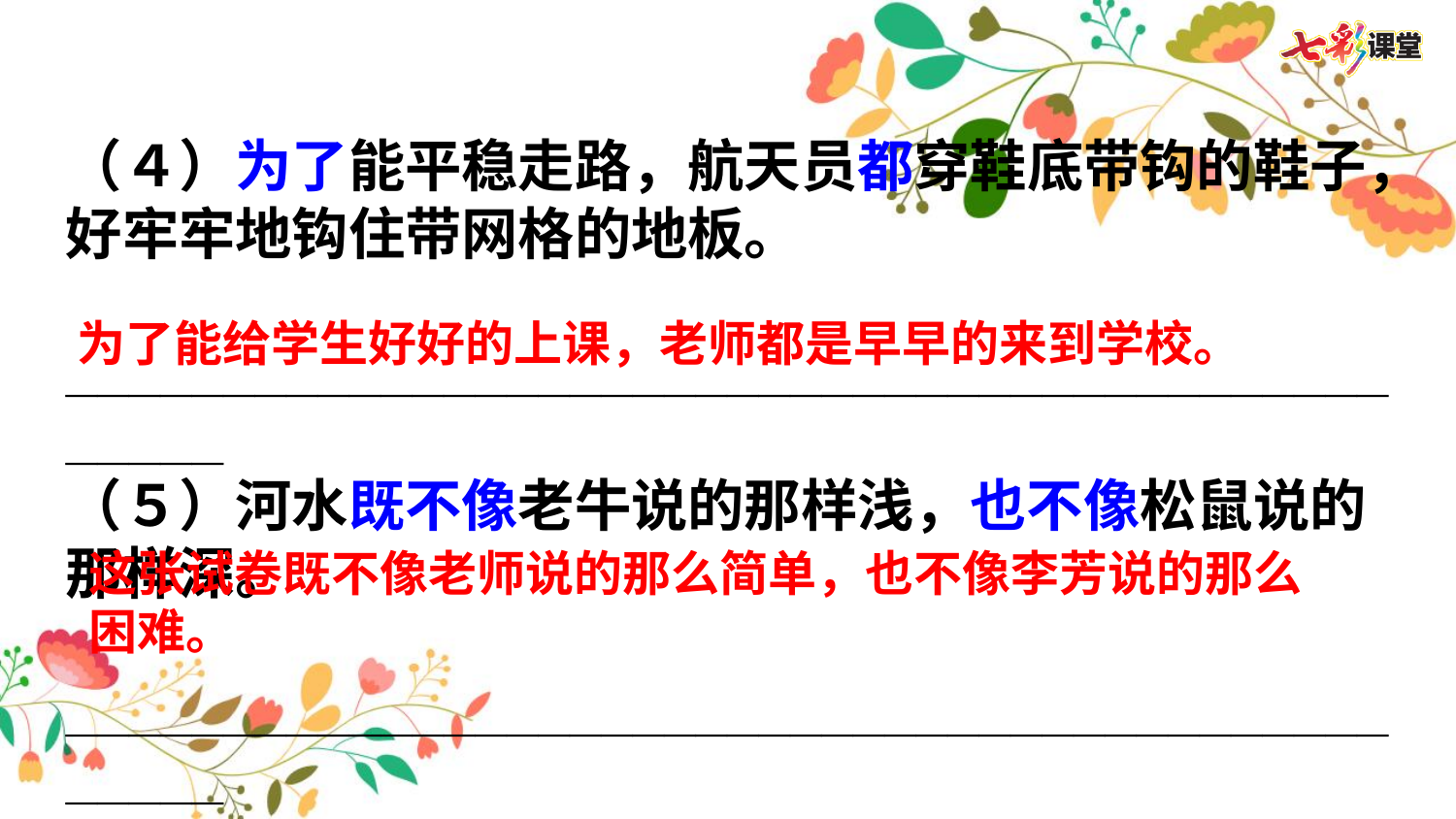

（４）为了能平稳走路，航天员都穿鞋底带钩的鞋子，好牢牢地钩住带网格的地板。

_______________________________________________
（５）河水既不像老牛说的那样浅，也不像松鼠说的那样深。

_______________________________________________
为了能给学生好好的上课，老师都是早早的来到学校。
这张试卷既不像老师说的那么简单，也不像李芳说的那么困难。